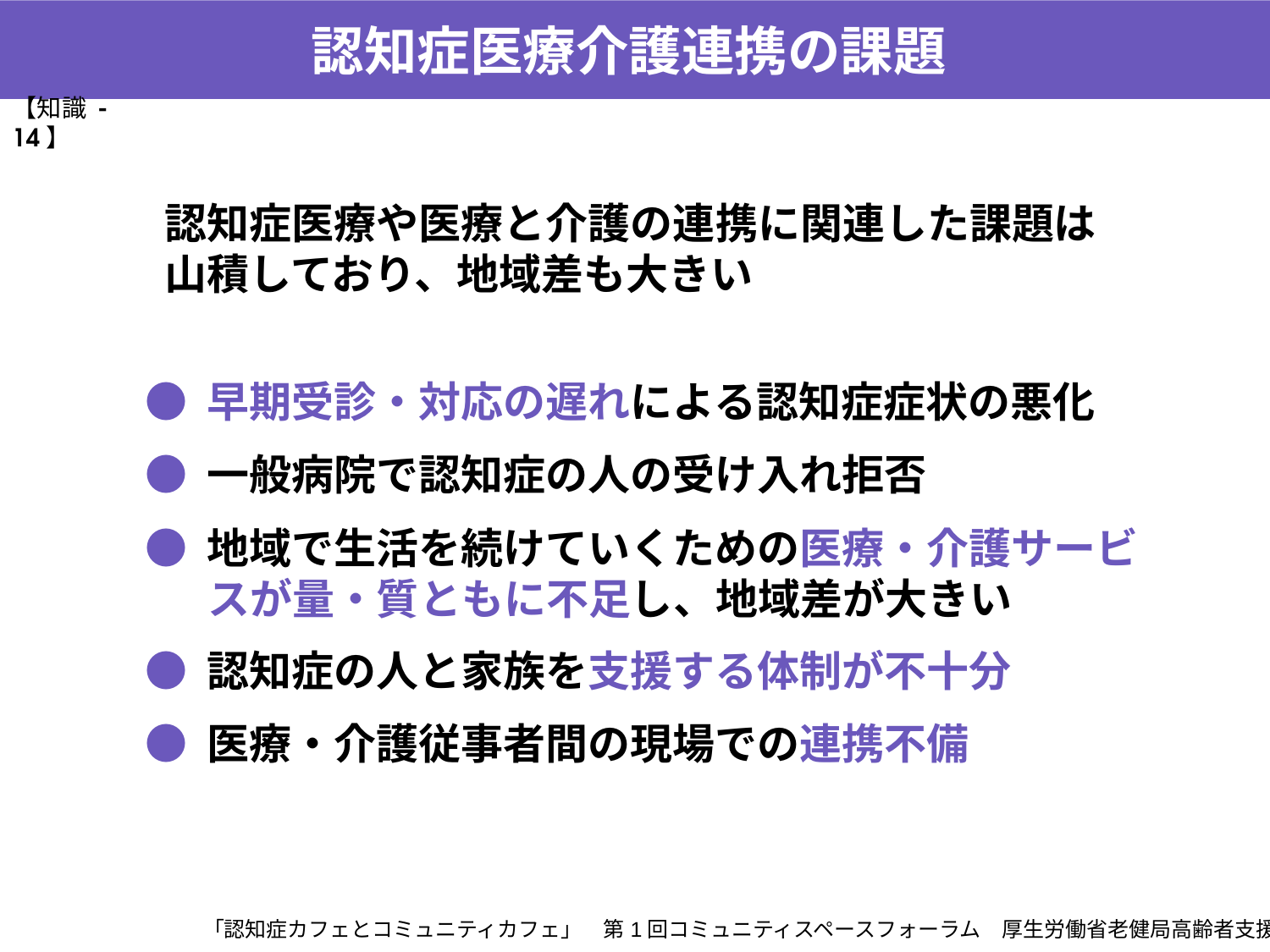

認知症医療介護連携の課題
【知識 -14】
認知症医療や医療と介護の連携に関連した課題は山積しており、地域差も大きい
● 早期受診・対応の遅れによる認知症症状の悪化
● 一般病院で認知症の人の受け入れ拒否
● 地域で生活を続けていくための医療・介護サービスが量・質ともに不足し、地域差が大きい
● 認知症の人と家族を支援する体制が不十分
● 医療・介護従事者間の現場での連携不備
「認知症カフェとコミュニティカフェ」　第1回コミュニティスペースフォーラム　厚生労働省老健局高齢者支援課